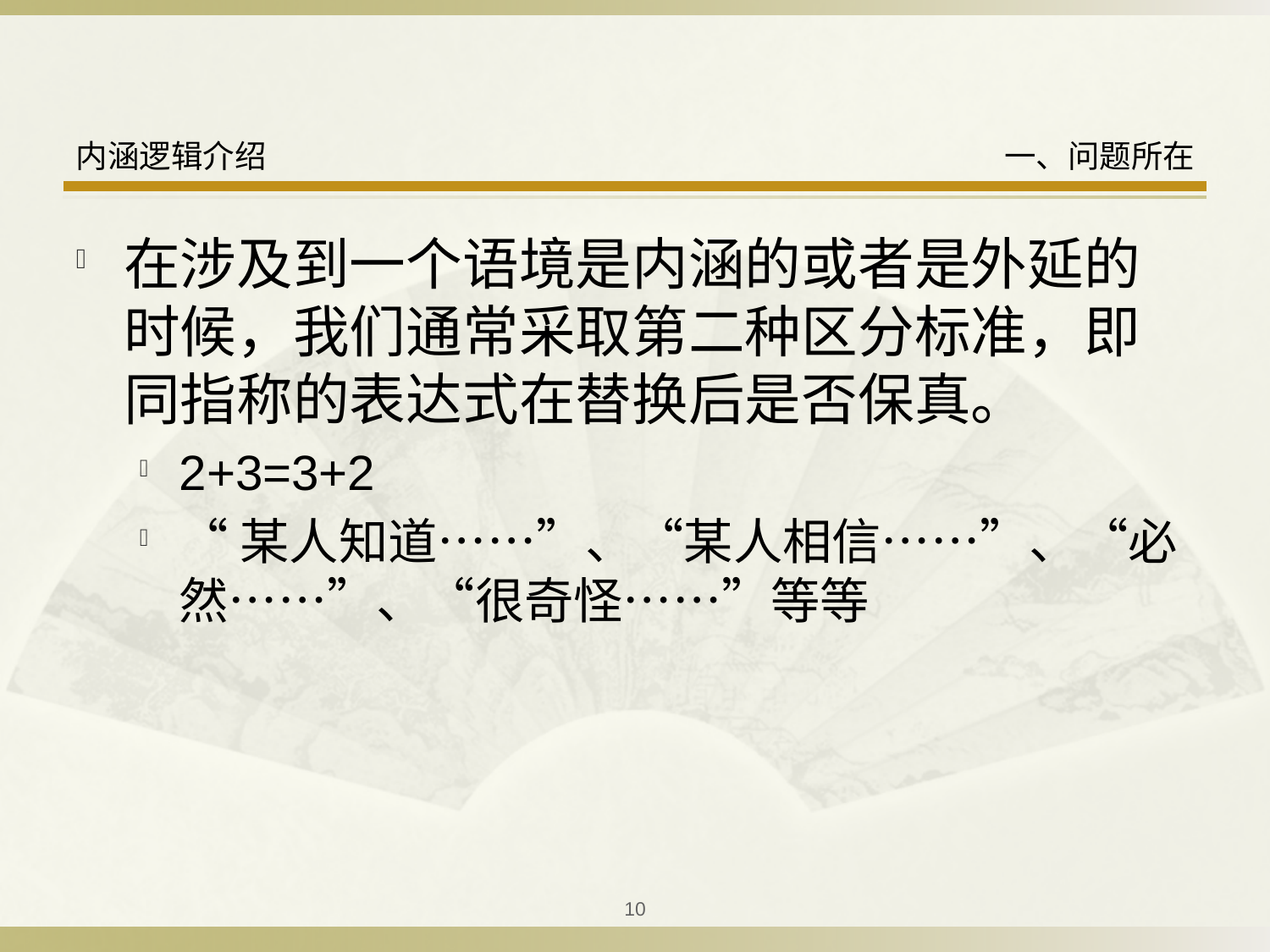

在涉及到一个语境是内涵的或者是外延的时候，我们通常采取第二种区分标准，即同指称的表达式在替换后是否保真。
2+3=3+2
“某人知道……”、“某人相信……”、“必然……”、“很奇怪……”等等

10